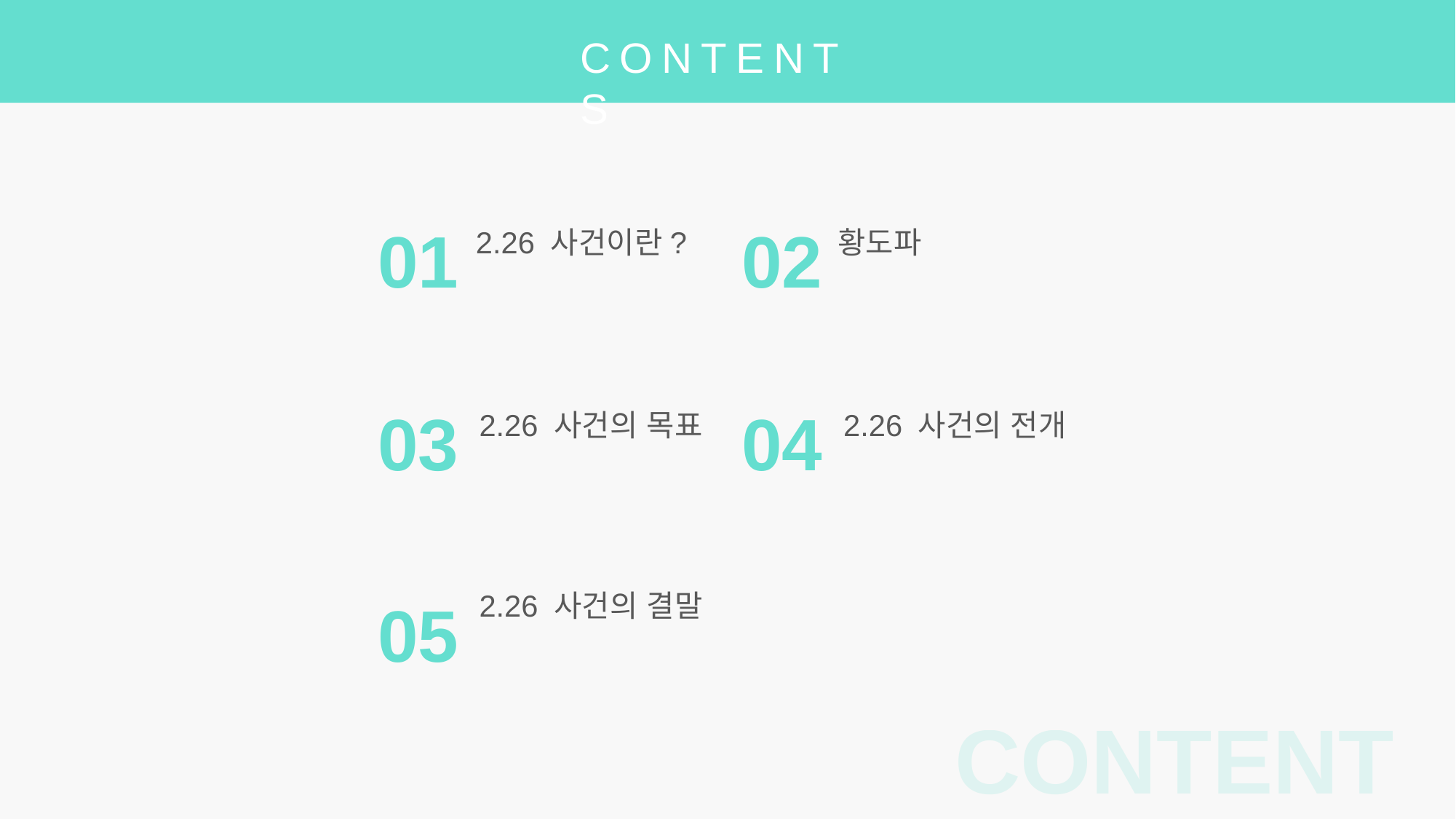

CONTENTS
01
2.26 사건이란?
02
황도파
03
2.26 사건의 목표
04
2.26 사건의 전개
2.26 사건의 결말
05
CONTENTS